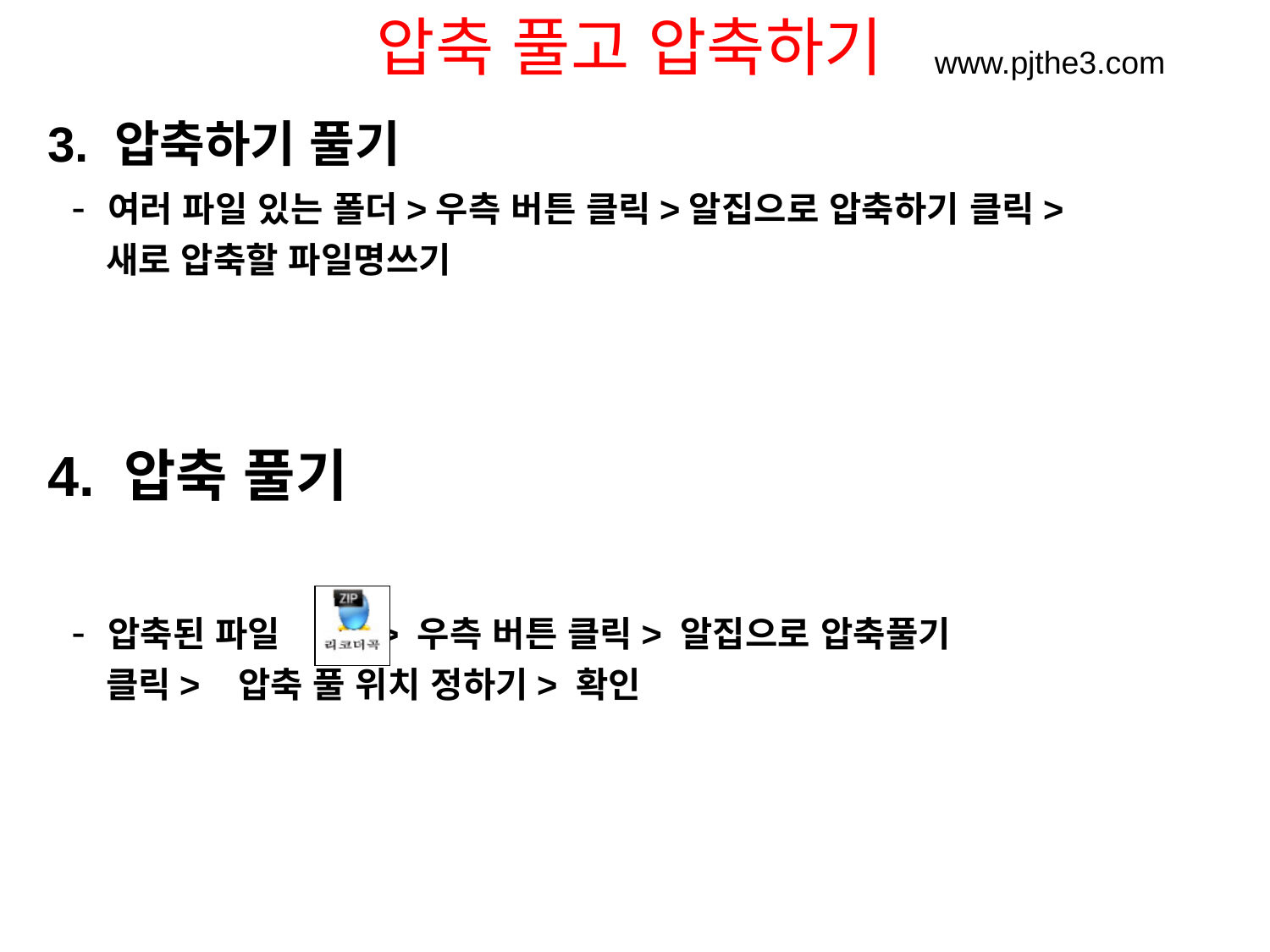

압축 풀고 압축하기
www.pjthe3.com
3. 압축하기 풀기
  - 여러 파일 있는 폴더>우측 버튼 클릭>알집으로 압축하기 클릭>
     새로 압축할 파일명쓰기

4. 압축 풀기

  - 압축된 파일         > 우측 버튼 클릭> 알집으로 압축풀기
     클릭>   압축 풀 위치 정하기> 확인